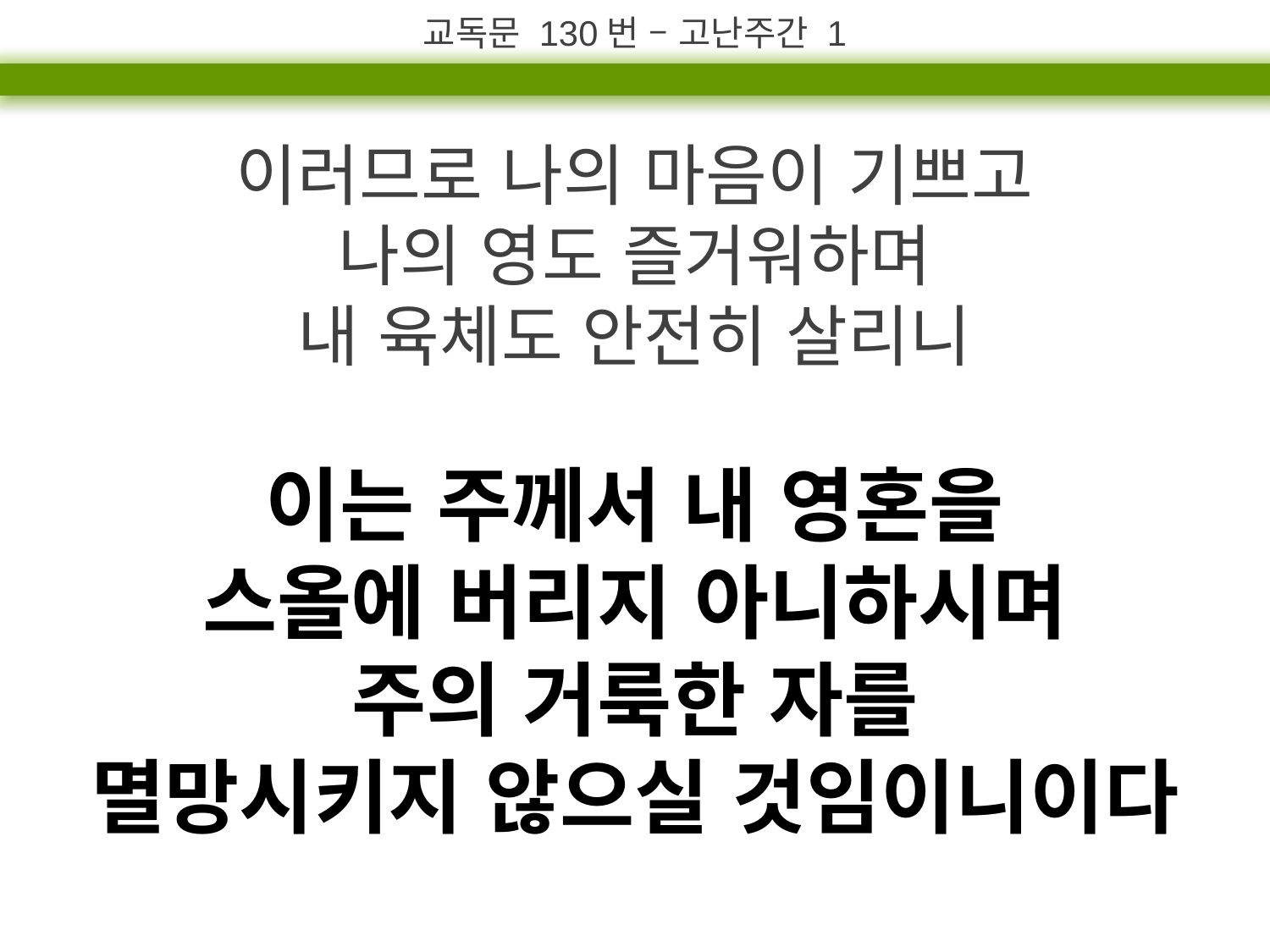

교독문 130번 – 고난주간 1

이러므로 나의 마음이 기쁘고
나의 영도 즐거워하며
내 육체도 안전히 살리니
이는 주께서 내 영혼을
스올에 버리지 아니하시며
주의 거룩한 자를
멸망시키지 않으실 것임이니이다